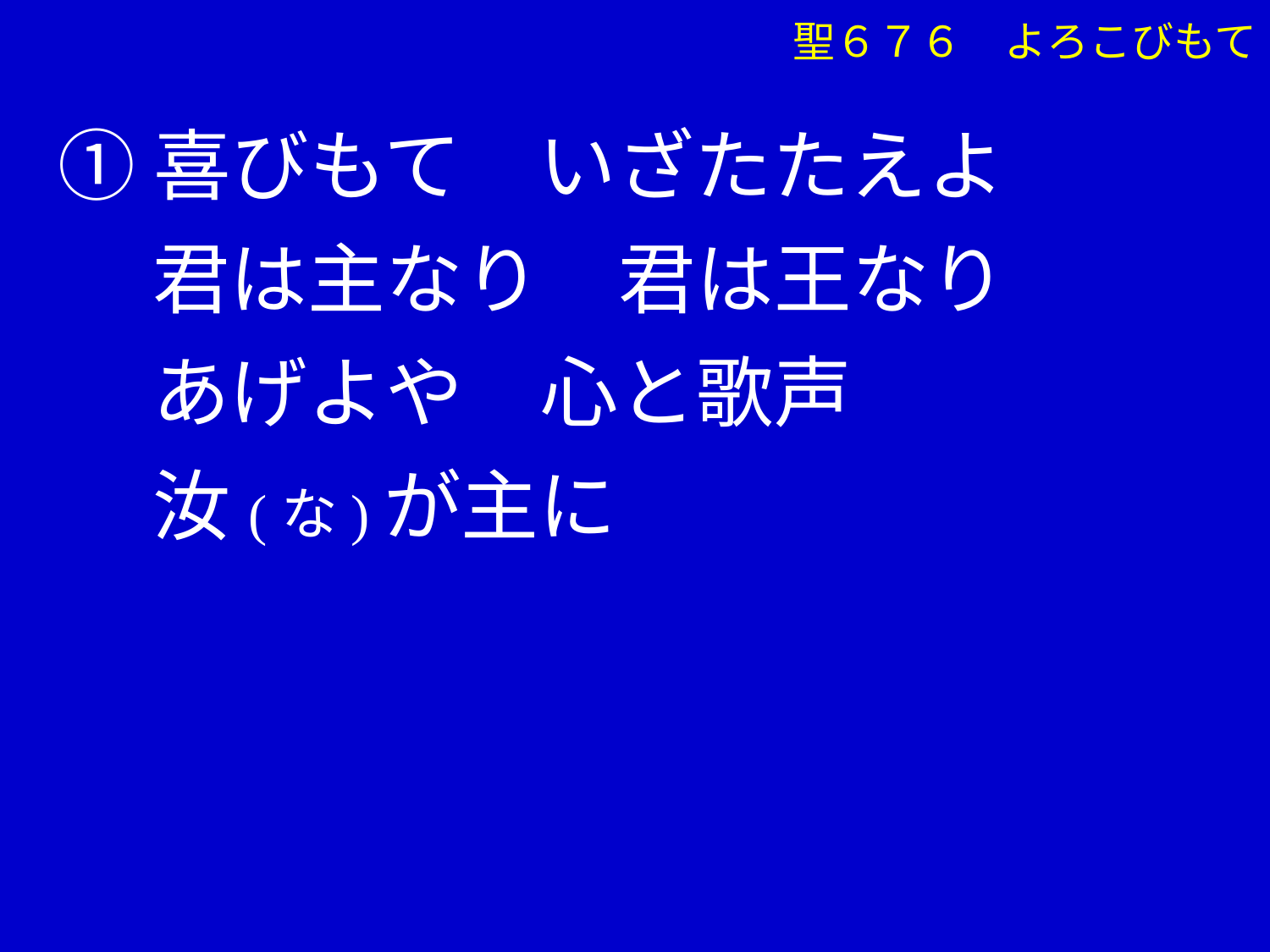

聖６７６　よろこびもて
①喜びもて　いざたたえよ
　 君は主なり　君は王なり
　 あげよや　心と歌声
　 汝(な)が主に